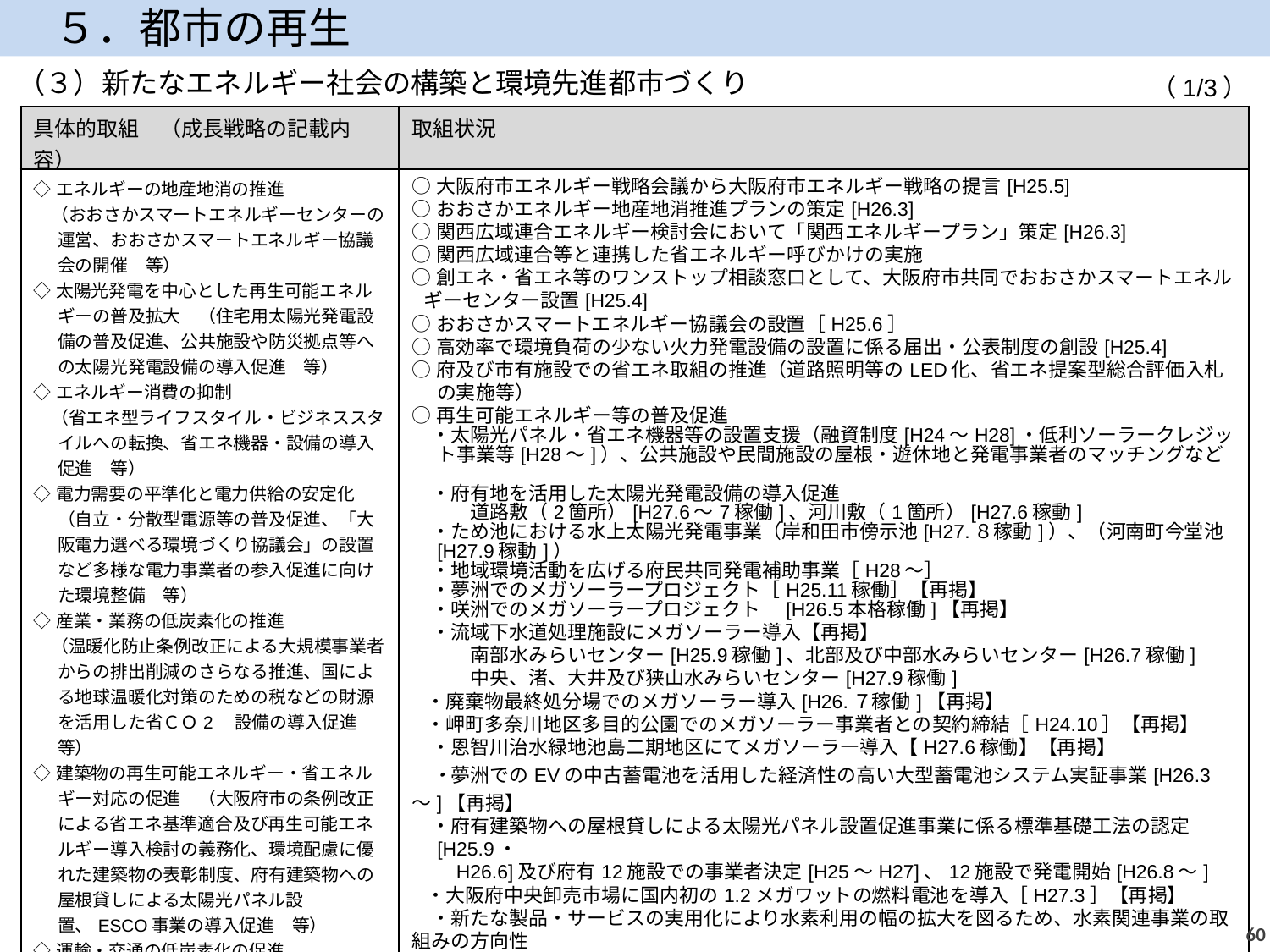

５．都市の再生
（３）新たなエネルギー社会の構築と環境先進都市づくり
（1/3）
| 具体的取組　（成長戦略の記載内容） | 取組状況 |
| --- | --- |
| ◇エネルギーの地産地消の推進 　（おおさかスマートエネルギーセンターの運営、おおさかスマートエネルギー協議会の開催　等） ◇太陽光発電を中心とした再生可能エネルギーの普及拡大　（住宅用太陽光発電設備の普及促進、公共施設や防災拠点等への太陽光発電設備の導入促進　等） ◇エネルギー消費の抑制 　（省エネ型ライフスタイル・ビジネススタイルへの転換、省エネ機器・設備の導入促進　等） ◇電力需要の平準化と電力供給の安定化（自立・分散型電源等の普及促進、「大阪電力選べる環境づくり協議会」の設置など多様な電力事業者の参入促進に向けた環境整備　等） ◇産業・業務の低炭素化の推進 　（温暖化防止条例改正による大規模事業者からの排出削減のさらなる推進、国による地球温暖化対策のための税などの財源を活用した省ＣＯ2　設備の導入促進　等） ◇建築物の再生可能エネルギー・省エネルギー対応の促進　（大阪府市の条例改正による省エネ基準適合及び再生可能エネルギー導入検討の義務化、環境配慮に優れた建築物の表彰制度、府有建築物への屋根貸しによる太陽光パネル設置、ESCO事業の導入促進　等） ◇運輸・交通の低炭素化の促進 　（関西をあげたEV充電インフラネットワークの構築や優遇措置などによるエコカーの普及促進、自動車から公共交通への転換による持続可能な交通体系の構築　等） ◇水素エネルギー等の新たなエネルギーインフラの構築（関西国際空港における燃料電池フォークリフト等燃料電池産業車両及び産業車両用水素インフラの開発・実用化、大規模水素発電及び水素供給システムの開発・整備　等） ◇世界市場をリードするバッテリークラスターの形成 | ○大阪府市エネルギー戦略会議から大阪府市エネルギー戦略の提言[H25.5] ○おおさかエネルギー地産地消推進プランの策定[H26.3] ○関西広域連合エネルギー検討会において「関西エネルギープラン」策定[H26.3] ○関西広域連合等と連携した省エネルギー呼びかけの実施 ○創エネ・省エネ等のワンストップ相談窓口として、大阪府市共同でおおさかスマートエネルギーセンター設置[H25.4] ○おおさかスマートエネルギー協議会の設置［H25.6］ ○高効率で環境負荷の少ない火力発電設備の設置に係る届出・公表制度の創設[H25.4] ○府及び市有施設での省エネ取組の推進（道路照明等のLED化、省エネ提案型総合評価入札の実施等） ○再生可能エネルギー等の普及促進 　・太陽光パネル・省エネ機器等の設置支援（融資制度[H24～H28]・低利ソーラークレジット事業等[H28～]）、公共施設や民間施設の屋根・遊休地と発電事業者のマッチングなど　 　・府有地を活用した太陽光発電設備の導入促進 　　　道路敷（2箇所）[H27.6～7稼働]、河川敷（1箇所）[H27.6稼動] 　・ため池における水上太陽光発電事業（岸和田市傍示池[H27.８稼動]）、（河南町今堂池[H27.9稼動]） 　・地域環境活動を広げる府民共同発電補助事業［H28～］ 　・夢洲でのメガソーラープロジェクト［H25.11稼働］【再掲】 　・咲洲でのメガソーラープロジェクト　[H26.5本格稼働]【再掲】 　・流域下水道処理施設にメガソーラー導入【再掲】 　　　南部水みらいセンター[H25.9稼働]、北部及び中部水みらいセンター[H26.7稼働] 　　　中央、渚、大井及び狭山水みらいセンター[H27.9稼働] ・廃棄物最終処分場でのメガソーラー導入[H26.７稼働]【再掲】 ・岬町多奈川地区多目的公園でのメガソーラー事業者との契約締結［H24.10］【再掲】 　・恩智川治水緑地池島二期地区にてメガソーラ―導入【H27.6稼働】【再掲】 　・夢洲でのEVの中古蓄電池を活用した経済性の高い大型蓄電池システム実証事業[H26.3～]【再掲】 　・府有建築物への屋根貸しによる太陽光パネル設置促進事業に係る標準基礎工法の認定[H25.9・ 　　H26.6]及び府有12施設での事業者決定[H25～H27]、12施設で発電開始[H26.8～] ・大阪府中央卸売市場に国内初の1.2メガワットの燃料電池を導入［H27.3］【再掲】 　・新たな製品・サービスの実用化により水素利用の幅の拡大を図るため、水素関連事業の取組みの方向性　 　　を示したH2Osakaビジョンを策定 [H28.3]【再掲】 　・H2Osakaビジョン推進会議の設置し、新たな実証事業等のプロジェクト創出を促進[H28.8～]【再掲】 （次ページに続く） |
60